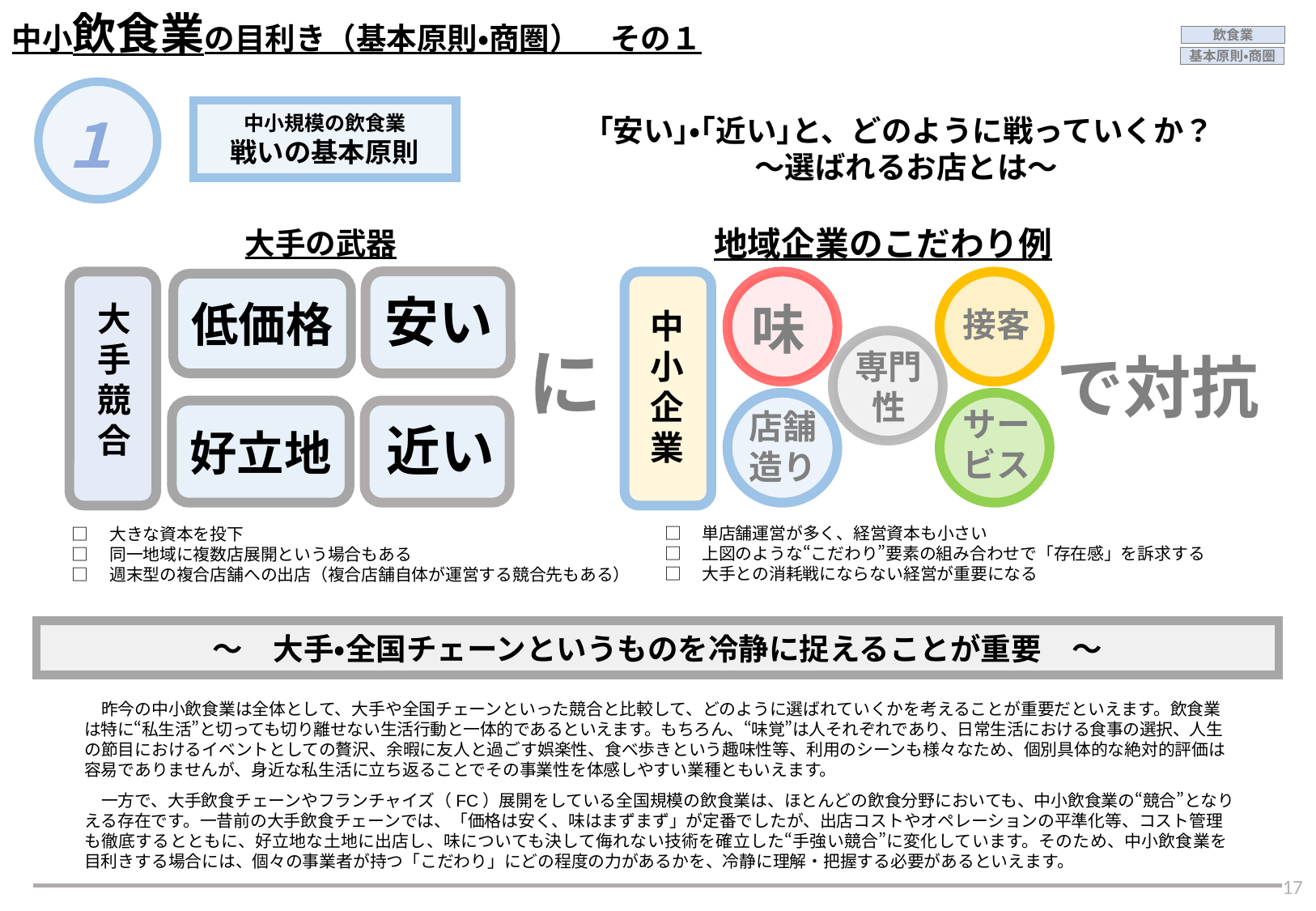

中小飲食業の目利き（基本原則・商圏）　その１
飲食業
基本原則・商圏

１
中小規模の飲食業
戦いの基本原則
｢安い｣・｢近い｣と、どのように戦っていくか？
～選ばれるお店とは～
地域企業のこだわり例
大手の武器

安い

大
手
競
合
低価格

近い

好立地

中
小
企
業

味
接客

専門性

サー
ビス
店舗
造り
で対抗
に
□　単店舗運営が多く、経営資本も小さい
□　上図のような“こだわり”要素の組み合わせで「存在感」を訴求する
□　大手との消耗戦にならない経営が重要になる
□　大きな資本を投下
□　同一地域に複数店展開という場合もある
□　週末型の複合店舗への出店（複合店舗自体が運営する競合先もある）
～　大手・全国チェーンというものを冷静に捉えることが重要　～
　昨今の中小飲食業は全体として、大手や全国チェーンといった競合と比較して、どのように選ばれていくかを考えることが重要だといえます。飲食業は特に“私生活”と切っても切り離せない生活行動と一体的であるといえます。もちろん、“味覚”は人それぞれであり、日常生活における食事の選択、人生の節目におけるイベントとしての贅沢、余暇に友人と過ごす娯楽性、食べ歩きという趣味性等、利用のシーンも様々なため、個別具体的な絶対的評価は容易でありませんが、身近な私生活に立ち返ることでその事業性を体感しやすい業種ともいえます。
　一方で、大手飲食チェーンやフランチャイズ（FC）展開をしている全国規模の飲食業は、ほとんどの飲食分野においても、中小飲食業の“競合”となりえる存在です。一昔前の大手飲食チェーンでは、「価格は安く、味はまずまず」が定番でしたが、出店コストやオペレーションの平準化等、コスト管理も徹底するとともに、好立地な土地に出店し、味についても決して侮れない技術を確立した“手強い競合”に変化しています。そのため、中小飲食業を目利きする場合には、個々の事業者が持つ「こだわり」にどの程度の力があるかを、冷静に理解・把握する必要があるといえます。

17